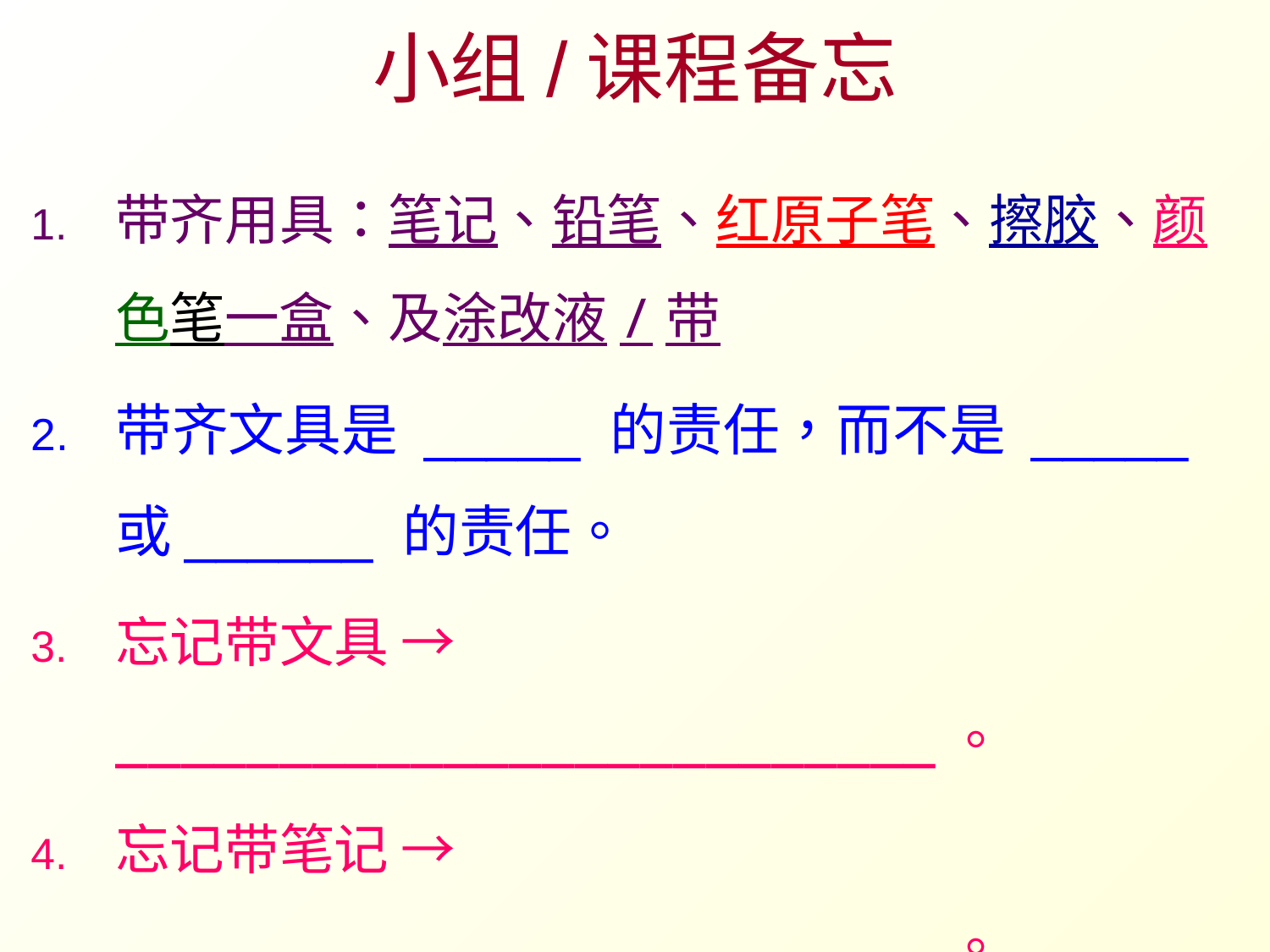

小组/课程备忘
带齐用具：笔记、铅笔、红原子笔、擦胶、颜色笔一盒、及涂改液/带
带齐文具是 _____ 的责任，而不是 _____ 或______ 的责任。
忘记带文具 → _________________________。
忘记带笔记 → _________________________。
好学生应该：投诉别人 / 帮助别人